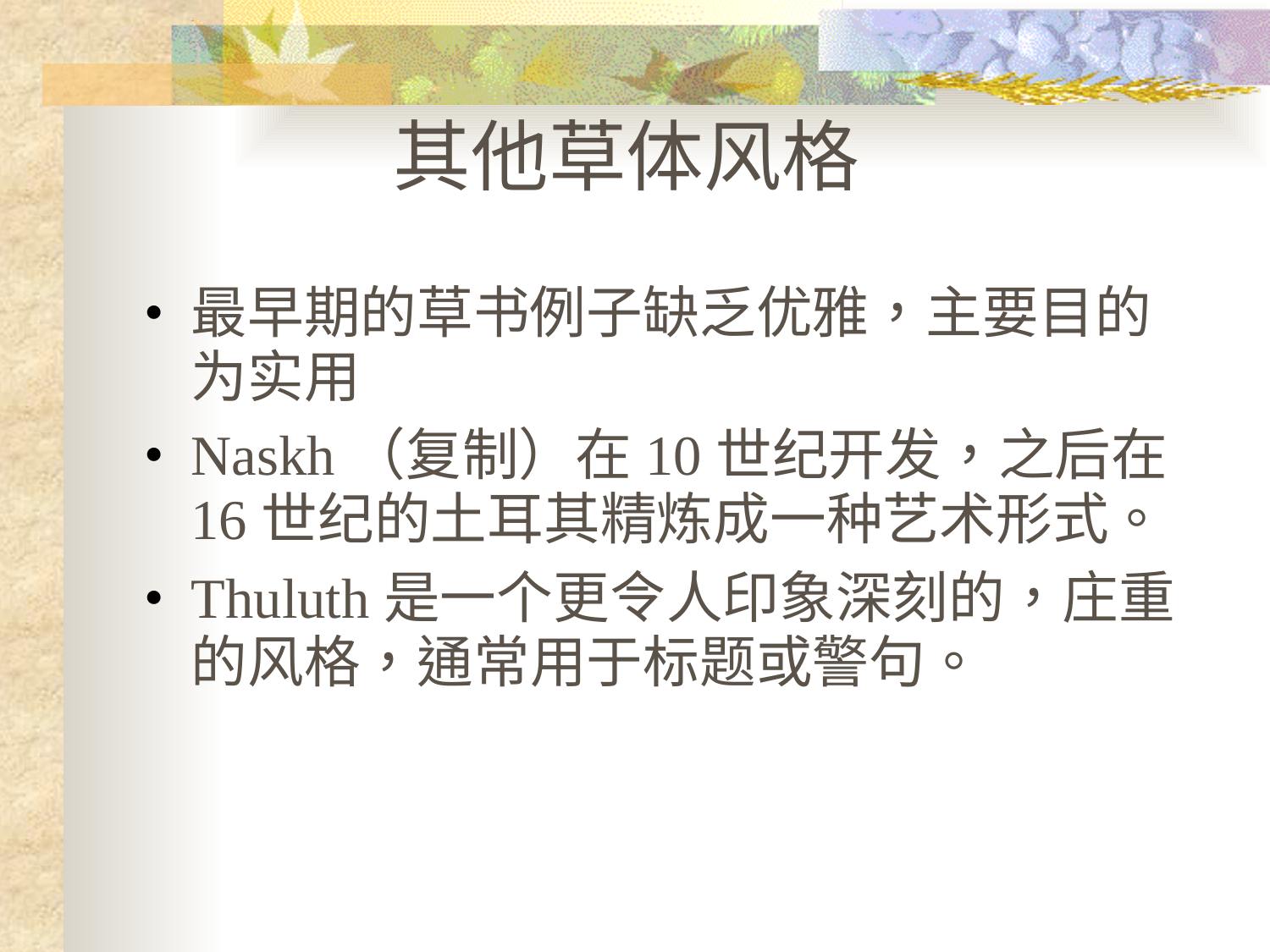

其他草体风格
最早期的草书例子缺乏优雅，主要目的为实用
Naskh（复制）在10世纪开发，之后在16世纪的土耳其精炼成一种艺术形式。
Thuluth是一个更令人印象深刻的，庄重的风格，通常用于标题或警句。